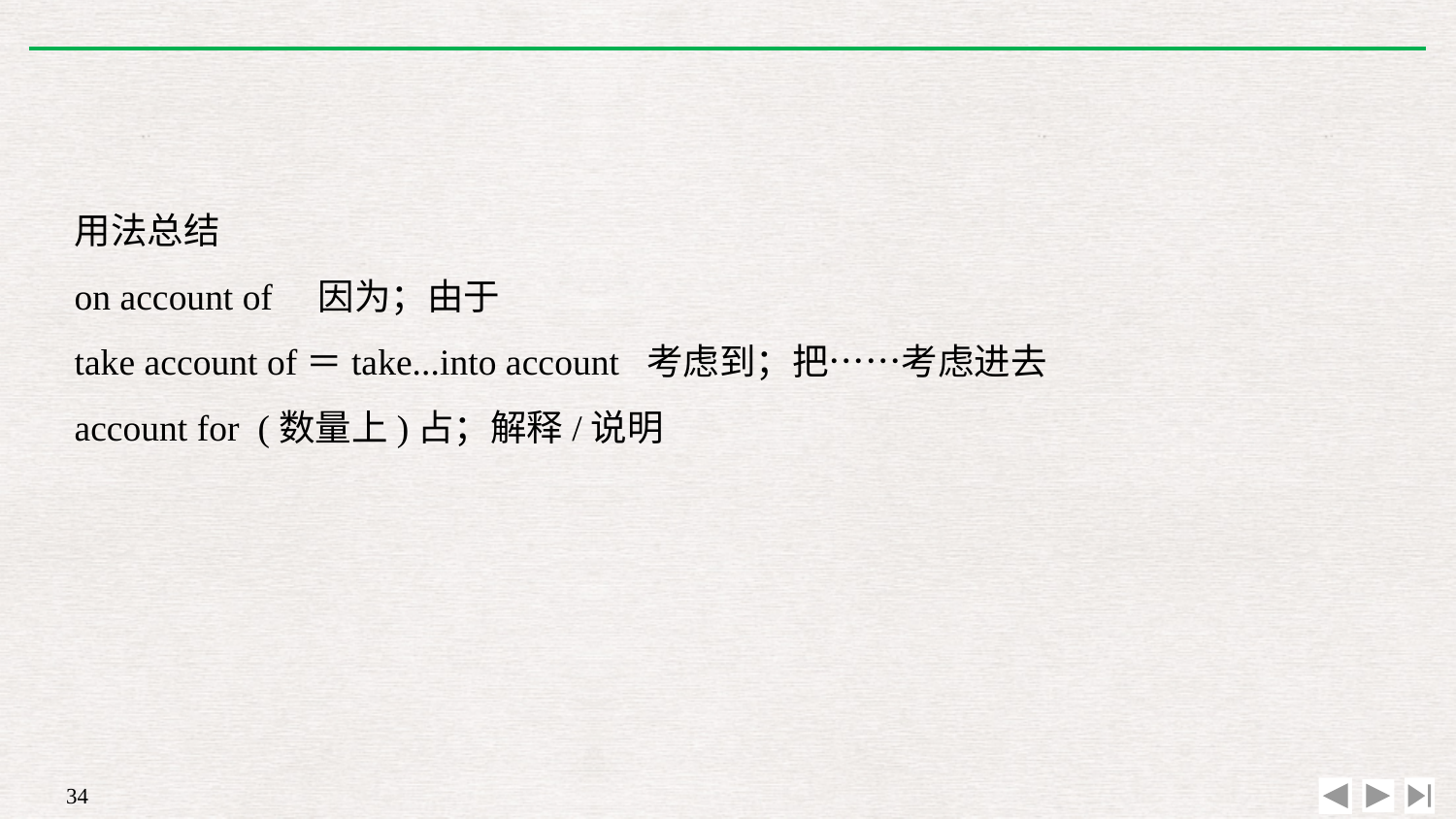

用法总结
on account of　因为；由于
take account of＝take...into account  考虑到；把……考虑进去
account for  (数量上)占；解释/说明